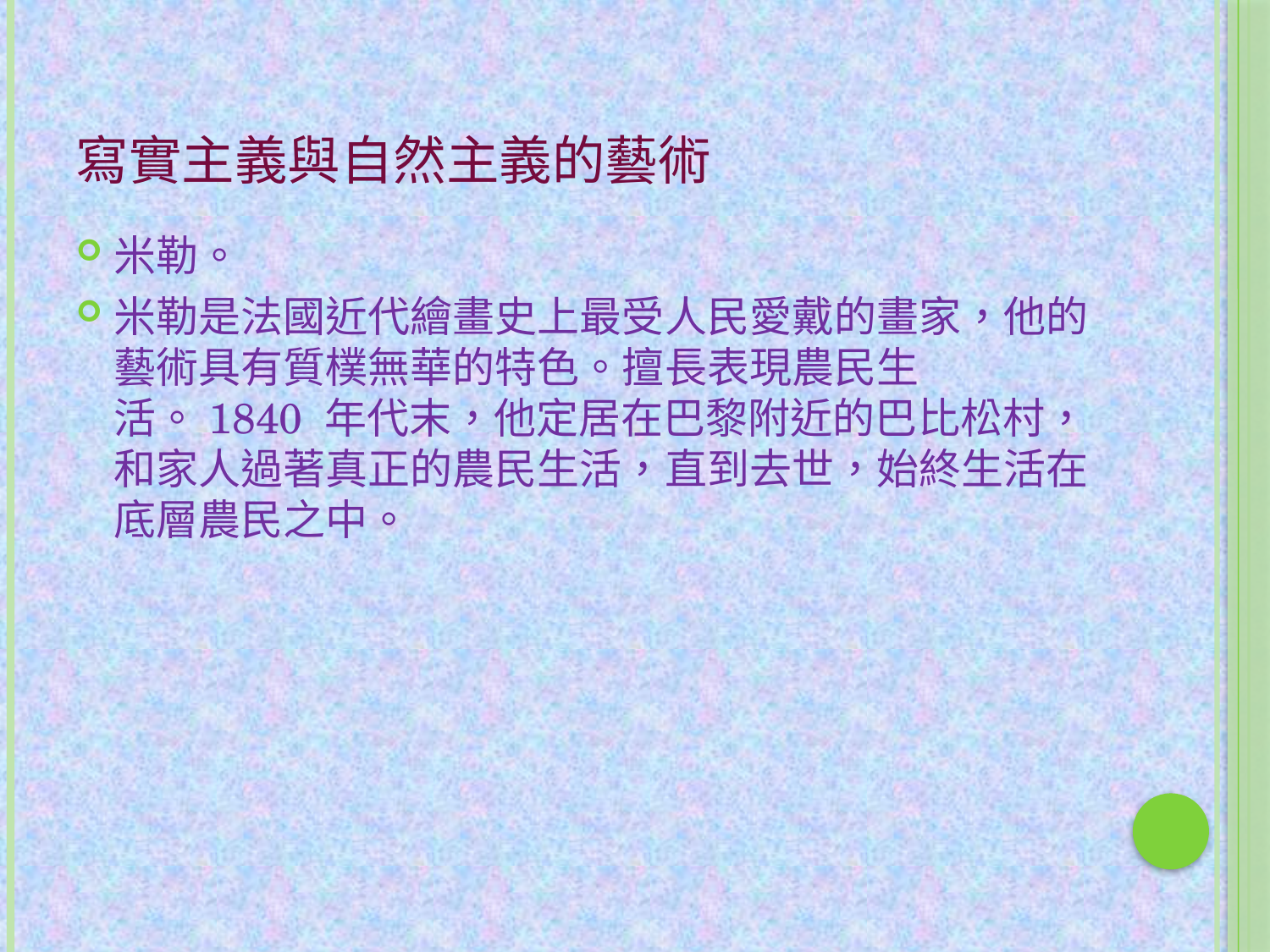

# 寫實主義與自然主義的藝術
米勒。
米勒是法國近代繪畫史上最受人民愛戴的畫家，他的藝術具有質樸無華的特色。擅長表現農民生活。1840 年代末，他定居在巴黎附近的巴比松村，和家人過著真正的農民生活，直到去世，始終生活在底層農民之中。